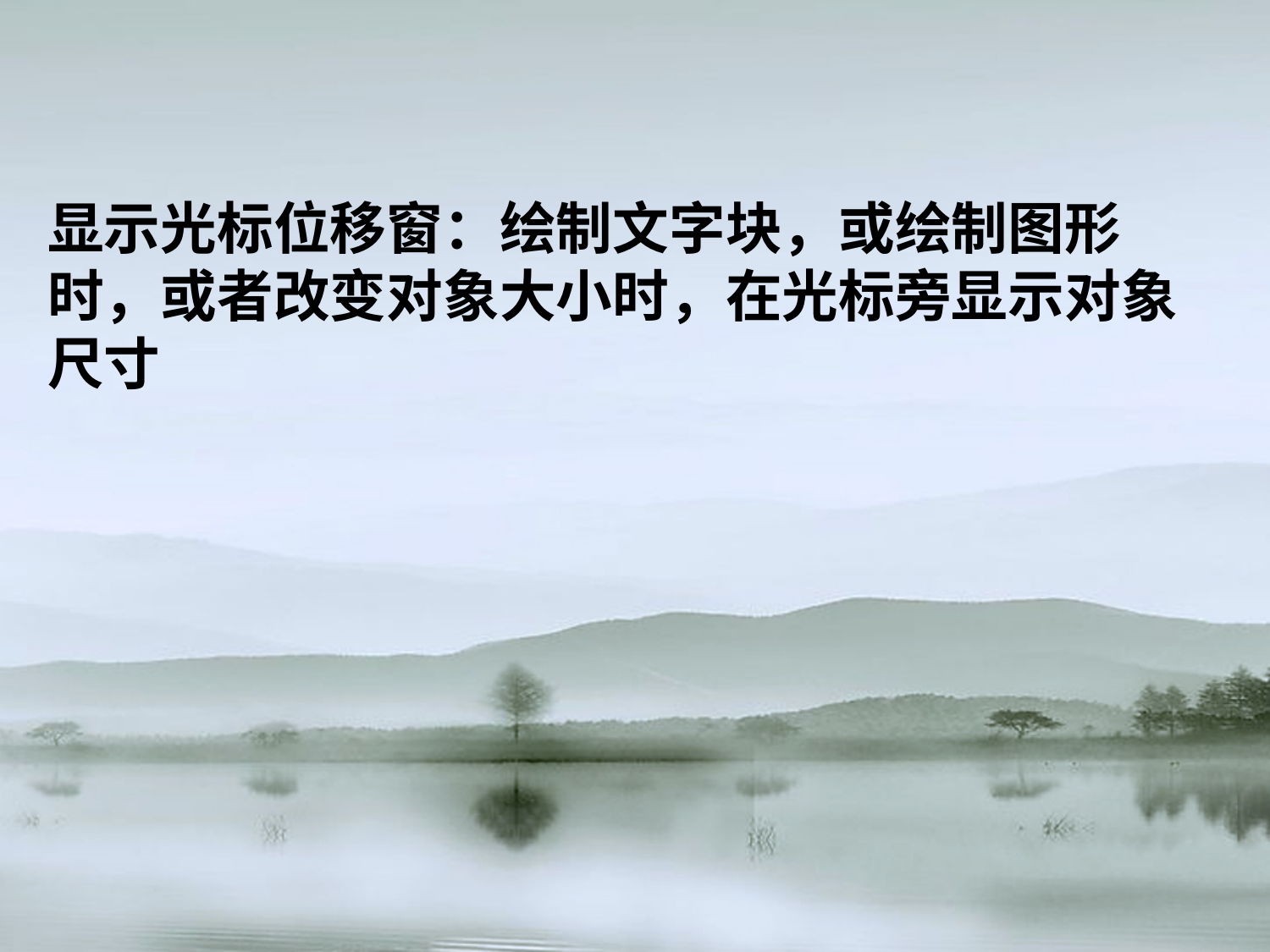

#
显示光标位移窗：绘制文字块，或绘制图形时，或者改变对象大小时，在光标旁显示对象尺寸